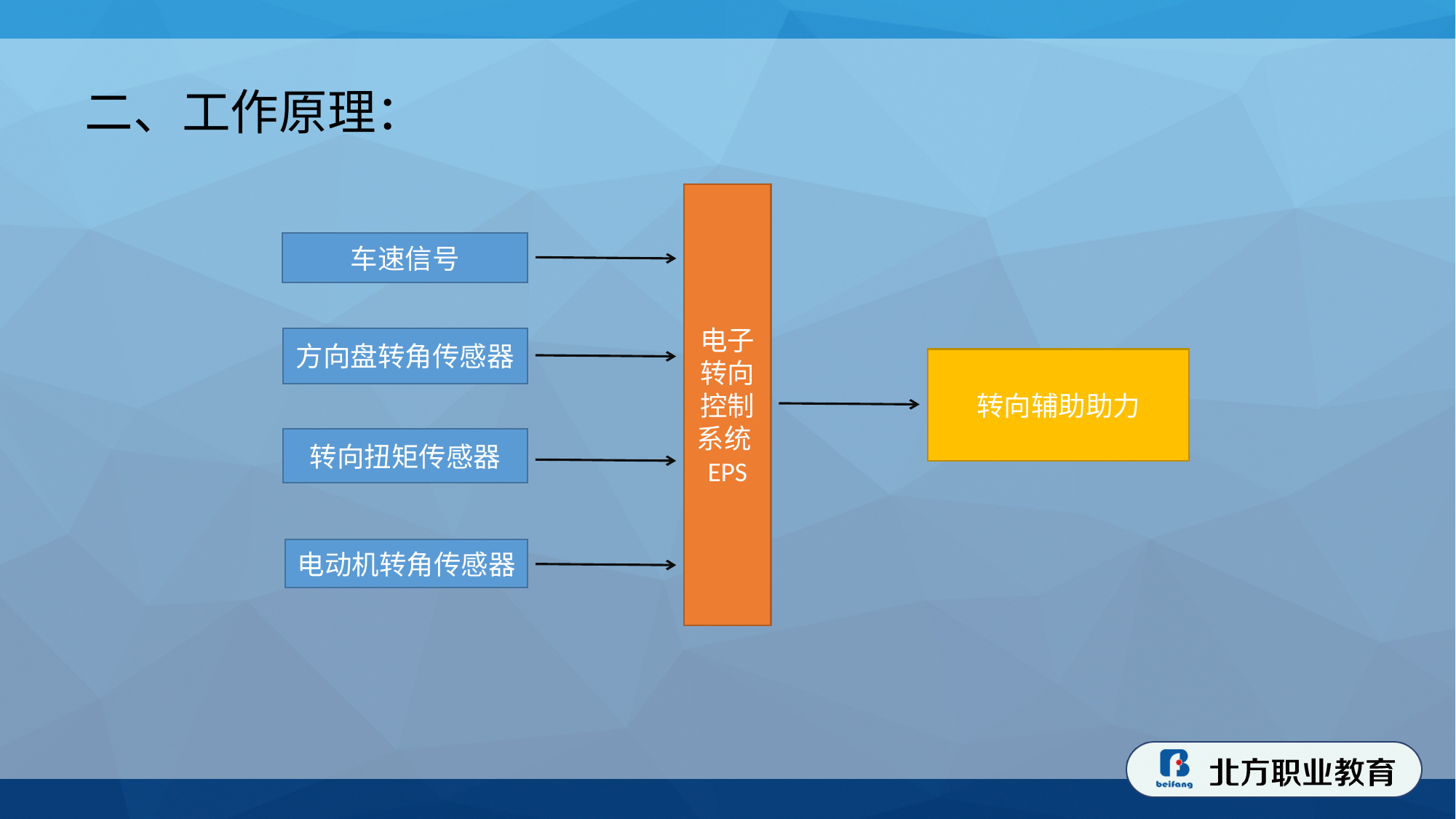

二、工作原理：
电子转向控制系统EPS
车速信号
方向盘转角传感器
转向辅助助力
转向扭矩传感器
电动机转角传感器